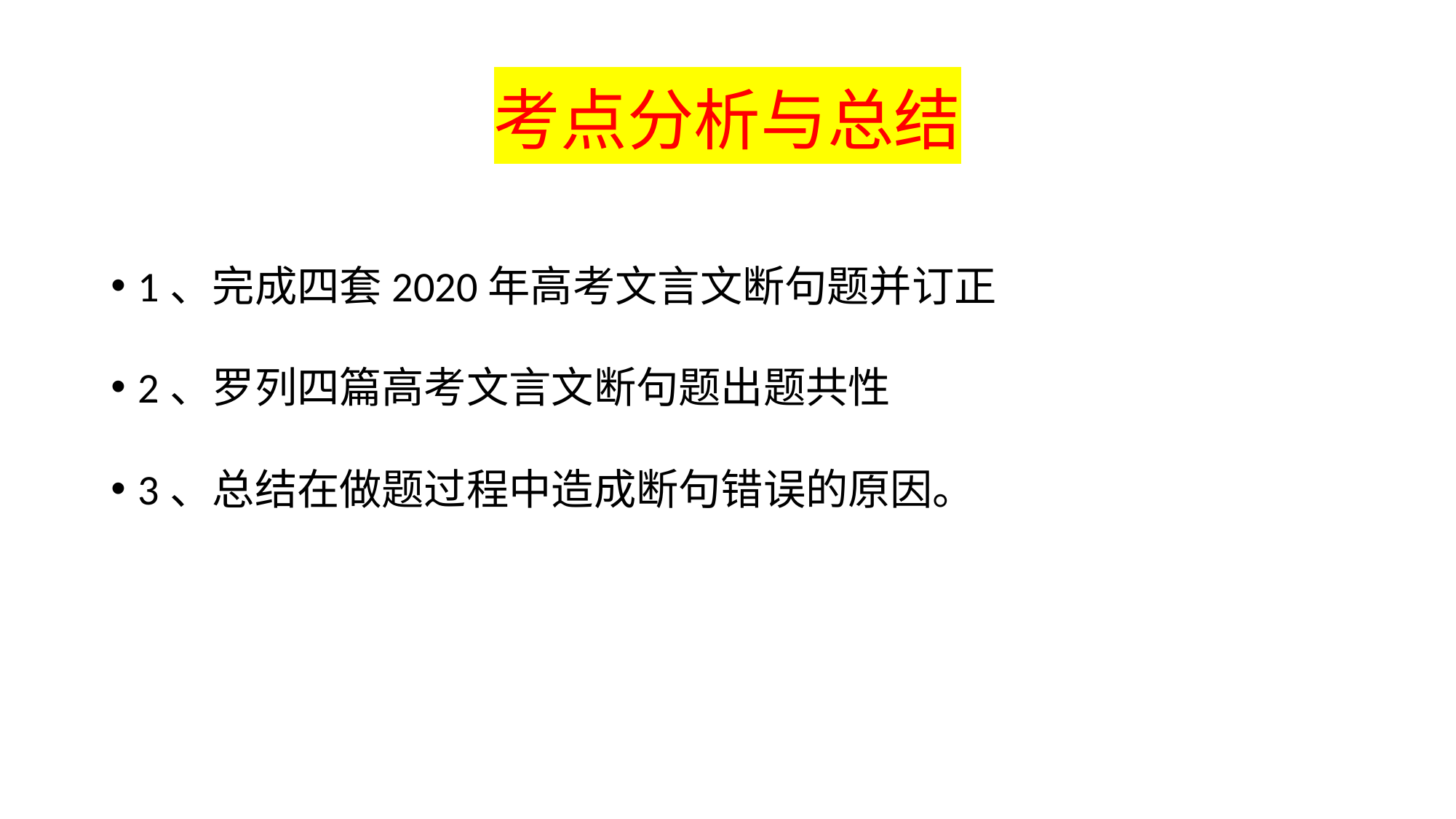

# 考点分析与总结
1、完成四套2020年高考文言文断句题并订正
2、罗列四篇高考文言文断句题出题共性
3、总结在做题过程中造成断句错误的原因。